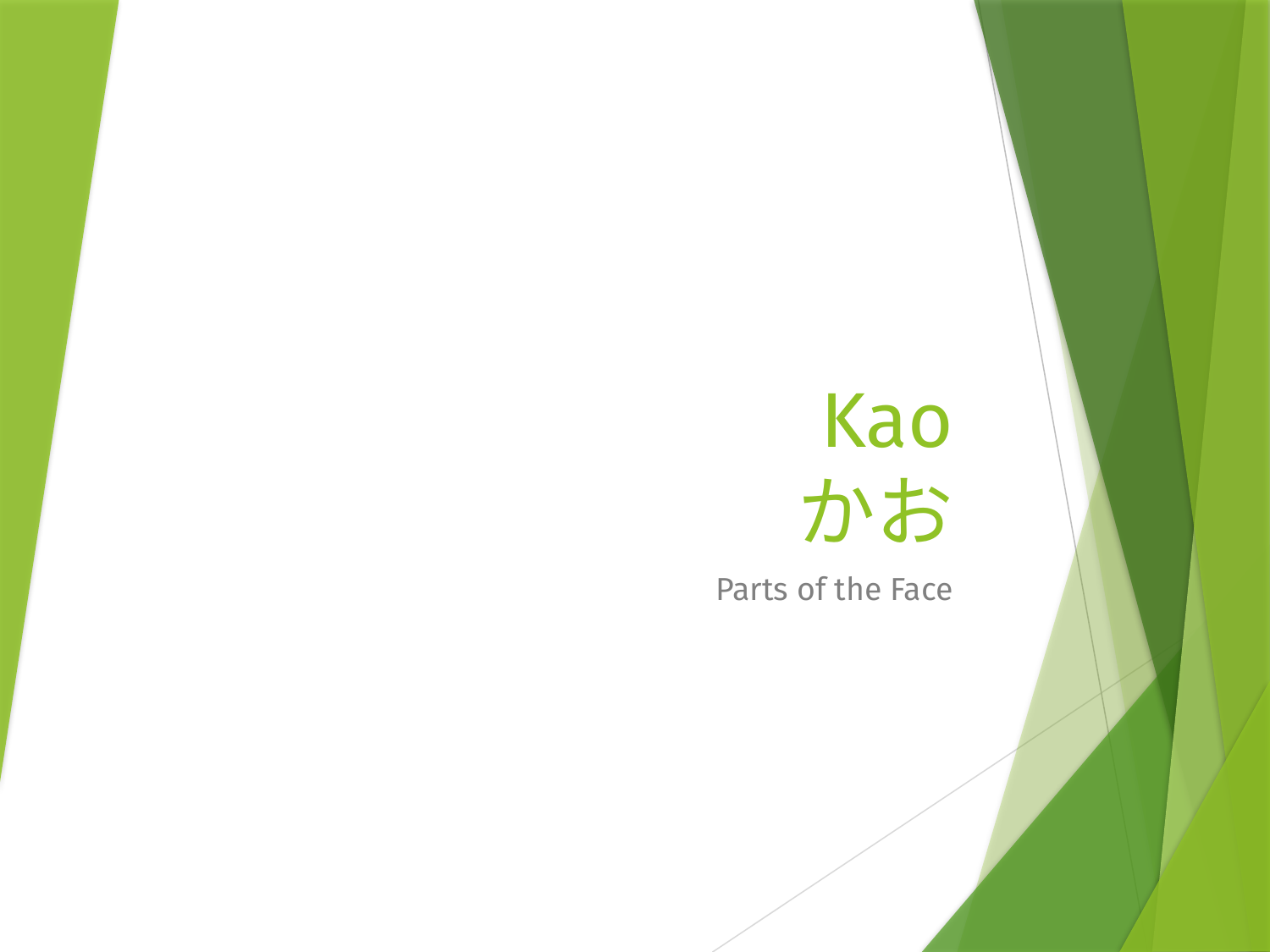

# Kao かお
Parts of the Face